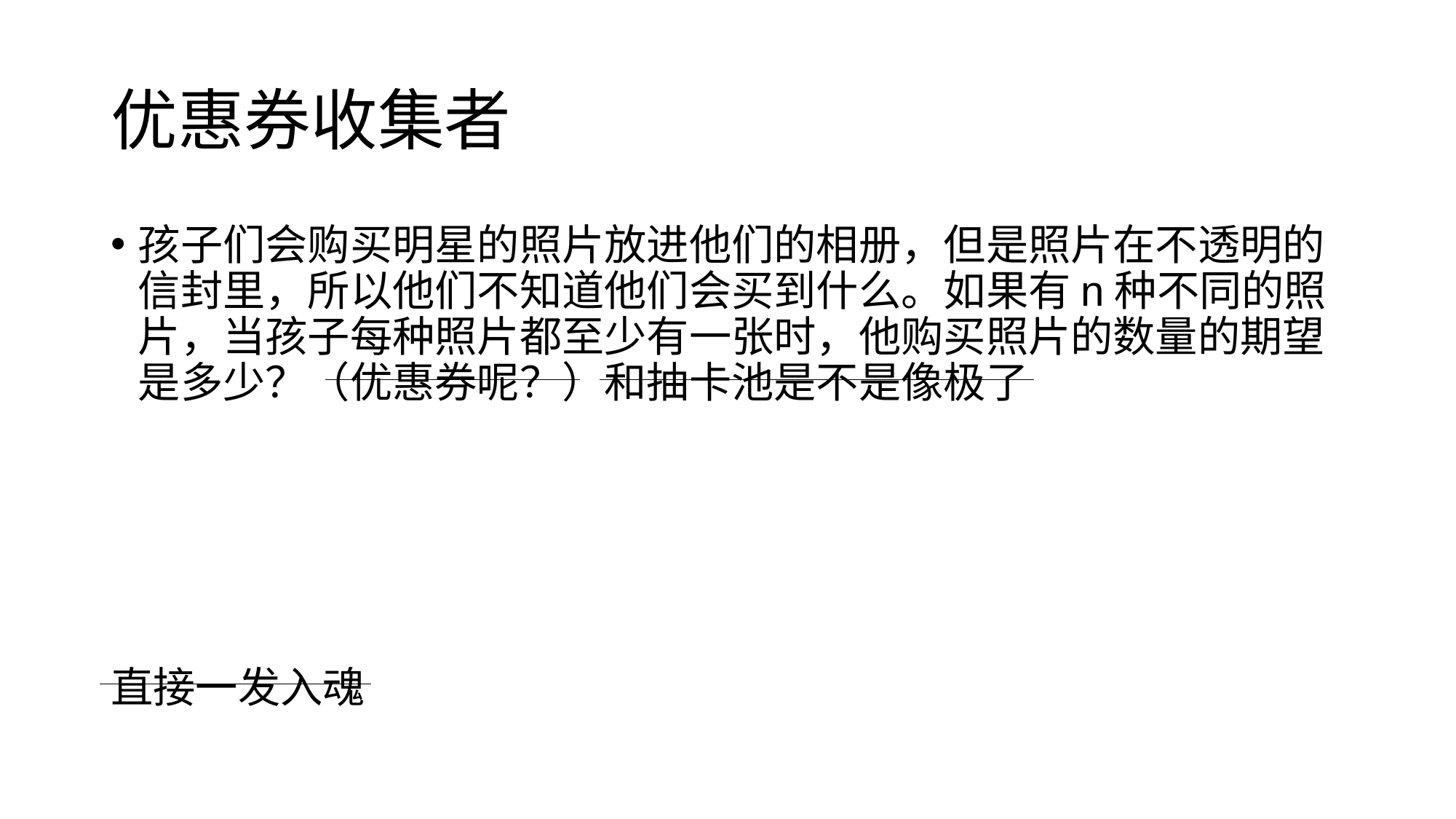

# 优惠券收集者
孩子们会购买明星的照片放进他们的相册，但是照片在不透明的信封里，所以他们不知道他们会买到什么。如果有n种不同的照片，当孩子每种照片都至少有一张时，他购买照片的数量的期望是多少？（优惠券呢？）和抽卡池是不是像极了

直接一发入魂